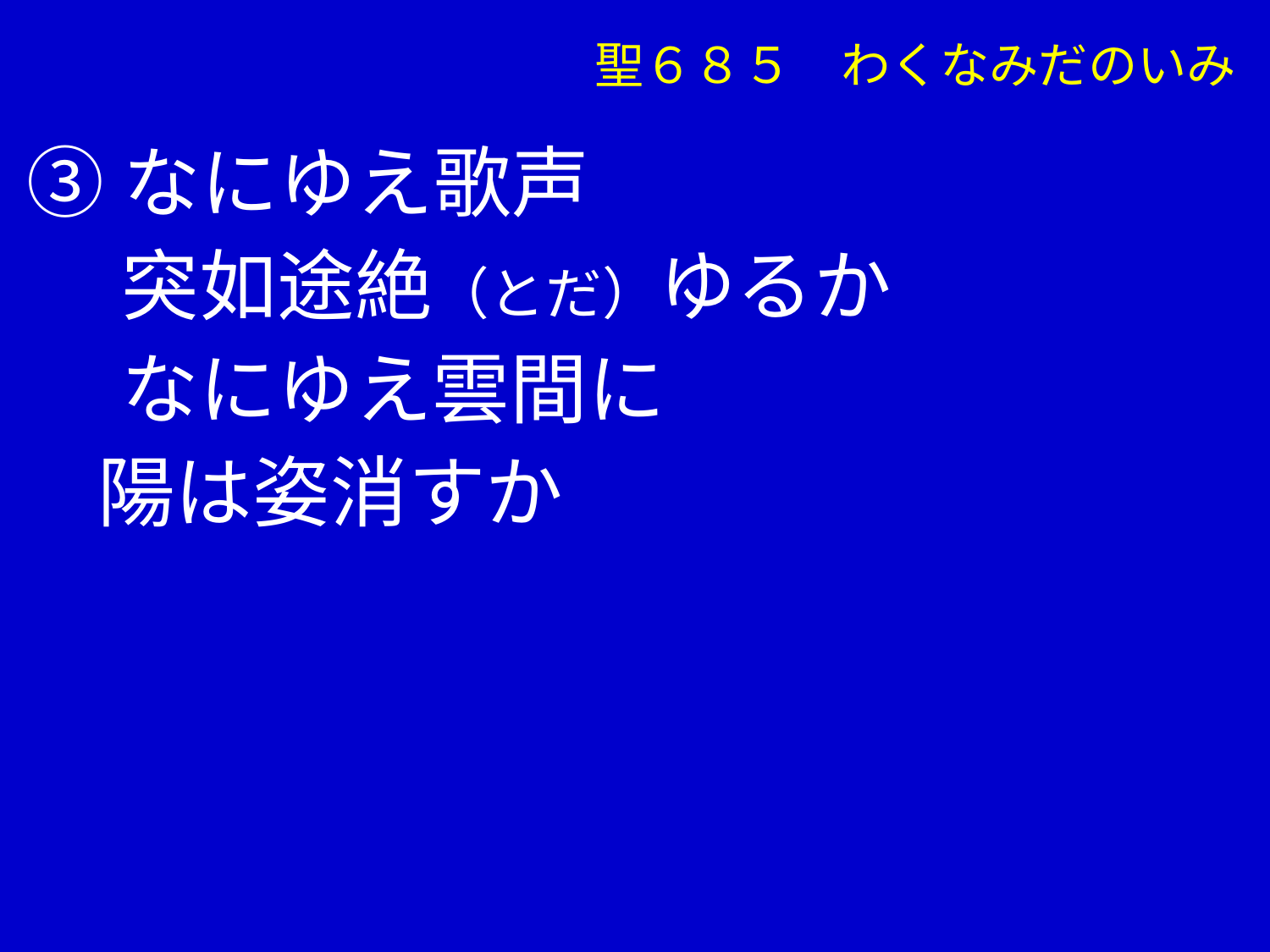

聖６８５　わくなみだのいみ
③なにゆえ歌声
　 突如途絶（とだ）ゆるか
　 なにゆえ雲間に
   陽は姿消すか